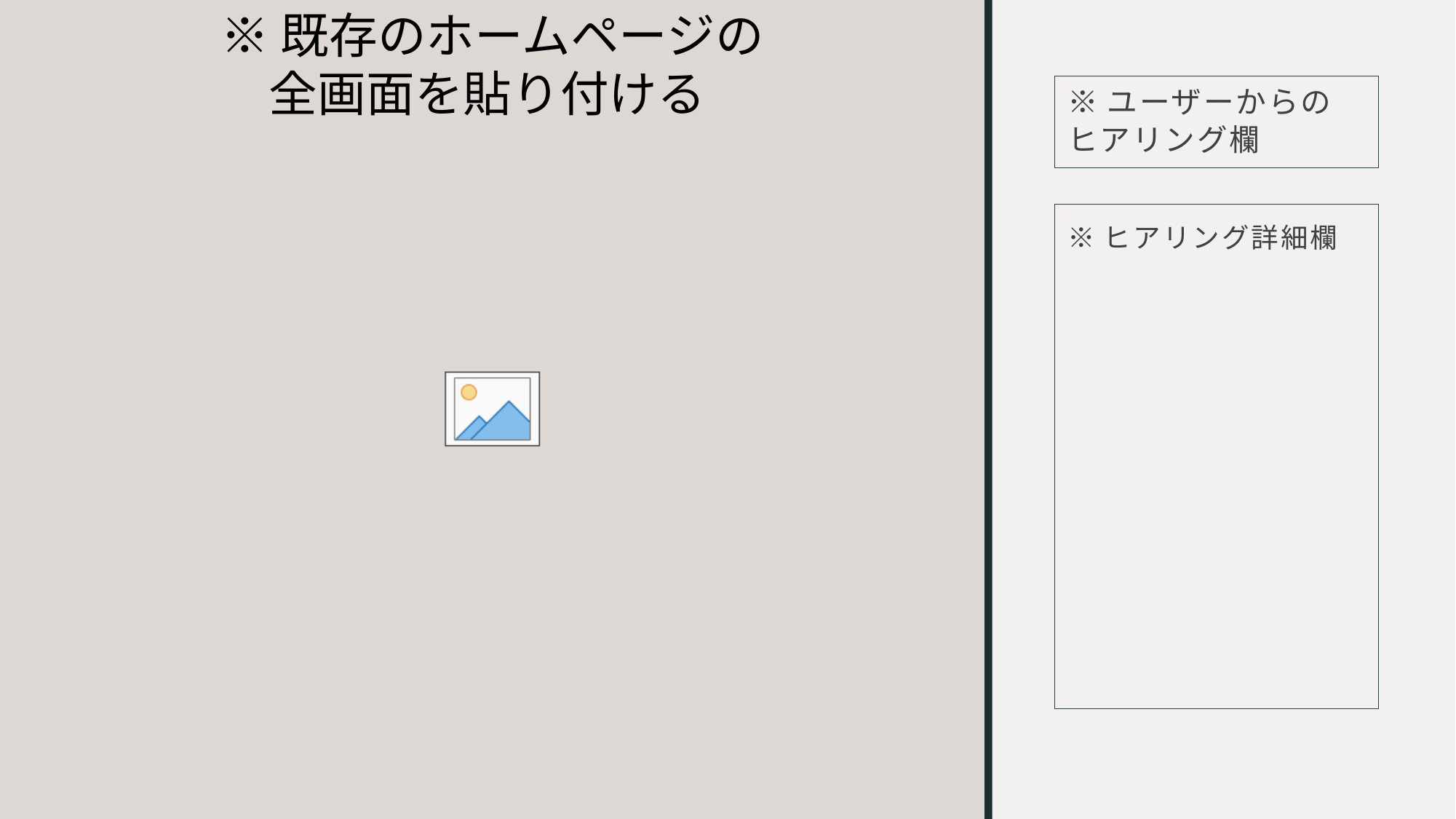

※既存のホームページの
　全画面を貼り付ける
# ※ユーザーからの ヒアリング欄
※ヒアリング詳細欄